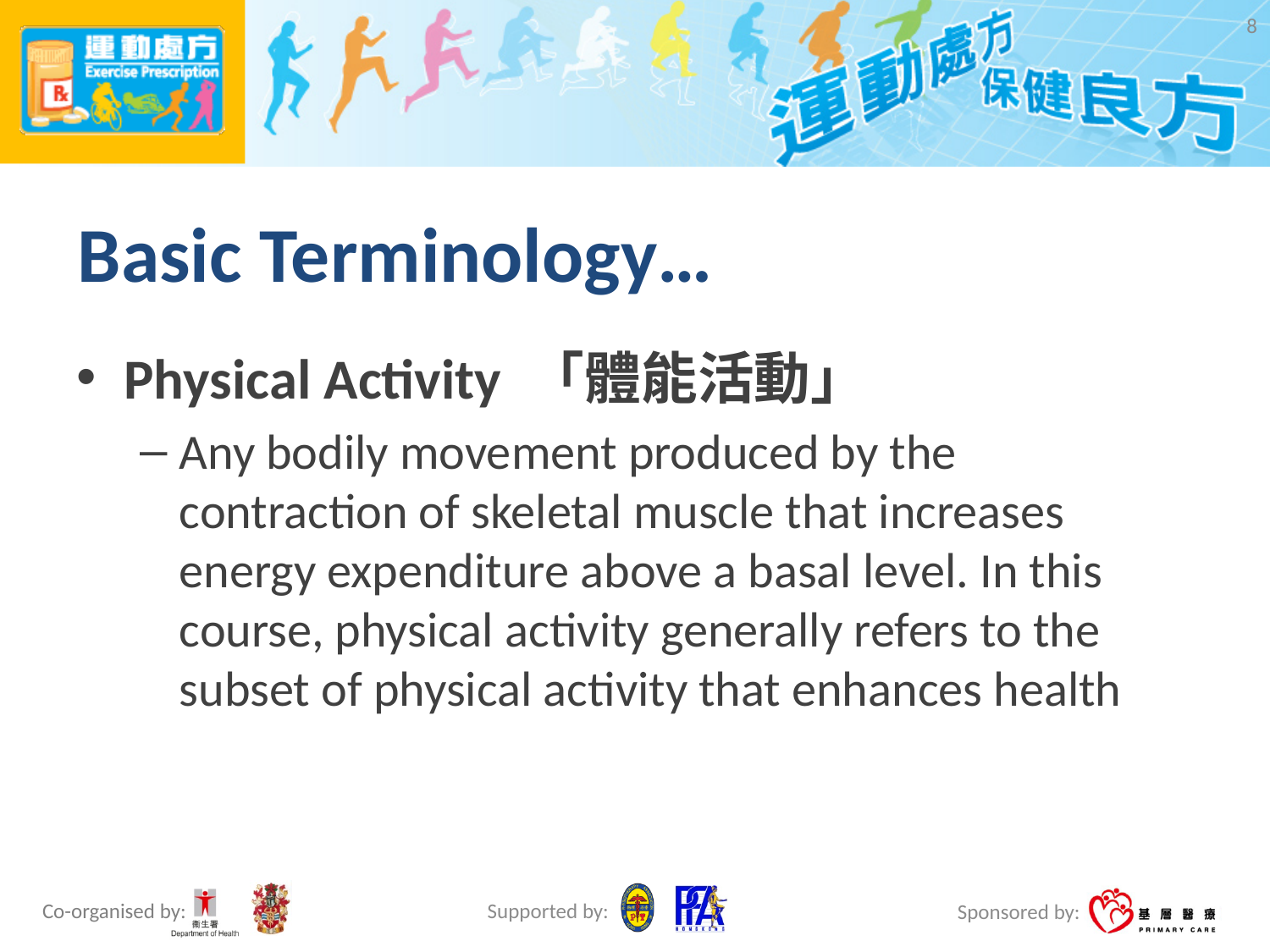

8
# Basic Terminology…
Physical Activity 「體能活動」
Any bodily movement produced by the contraction of skeletal muscle that increases energy expenditure above a basal level. In this course, physical activity generally refers to the subset of physical activity that enhances health